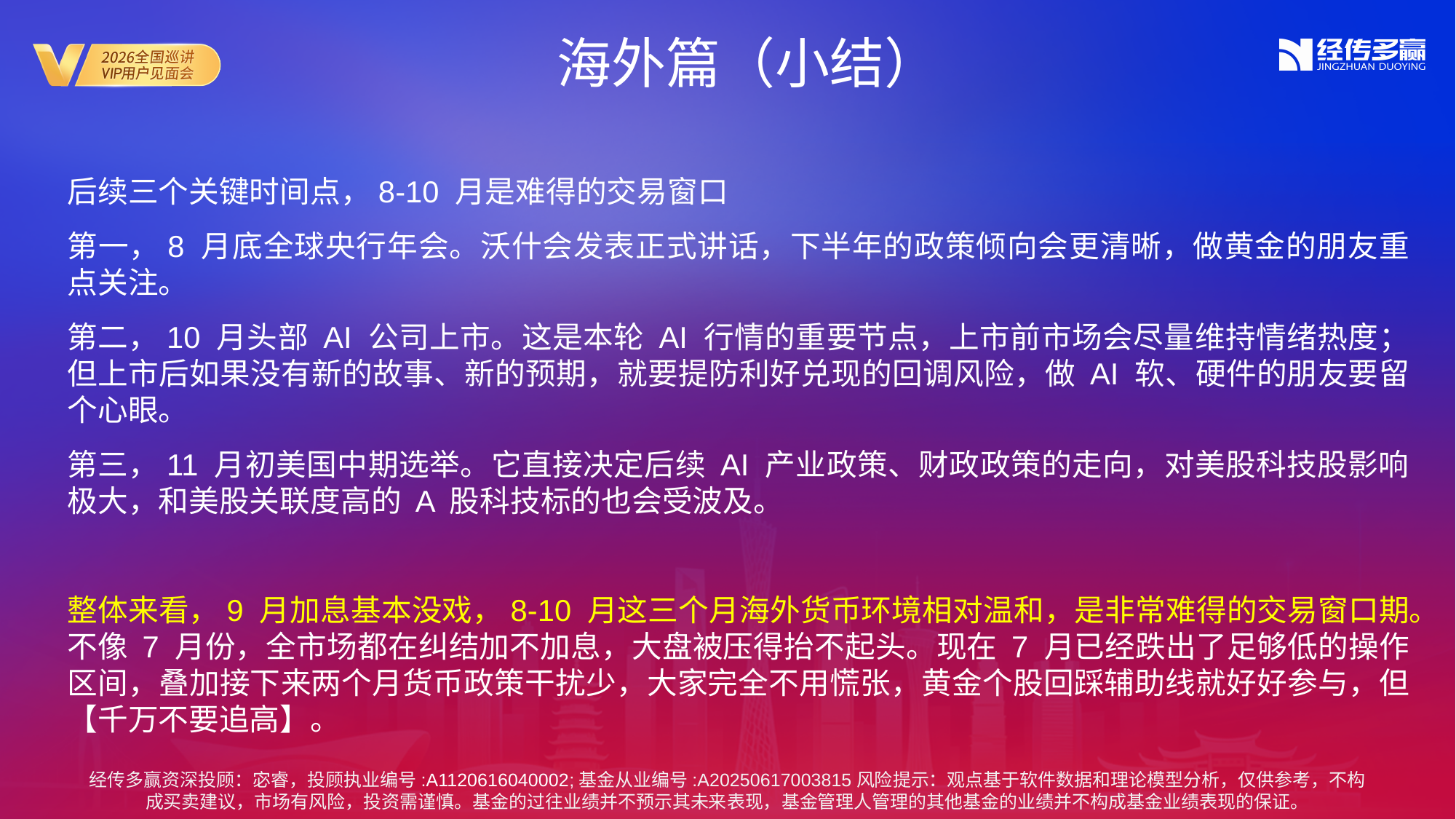

海外篇（小结）
后续三个关键时间点，8-10 月是难得的交易窗口
第一，8 月底全球央行年会。沃什会发表正式讲话，下半年的政策倾向会更清晰，做黄金的朋友重点关注。
第二，10 月头部 AI 公司上市。这是本轮 AI 行情的重要节点，上市前市场会尽量维持情绪热度；但上市后如果没有新的故事、新的预期，就要提防利好兑现的回调风险，做 AI 软、硬件的朋友要留个心眼。
第三，11 月初美国中期选举。它直接决定后续 AI 产业政策、财政政策的走向，对美股科技股影响极大，和美股关联度高的 A 股科技标的也会受波及。

整体来看，9 月加息基本没戏，8-10 月这三个月海外货币环境相对温和，是非常难得的交易窗口期。不像 7 月份，全市场都在纠结加不加息，大盘被压得抬不起头。现在 7 月已经跌出了足够低的操作区间，叠加接下来两个月货币政策干扰少，大家完全不用慌张，黄金个股回踩辅助线就好好参与，但【千万不要追高】。
经传多赢资深投顾：宓睿，投顾执业编号:A1120616040002;基金从业编号:A20250617003815风险提示：观点基于软件数据和理论模型分析，仅供参考，不构成买卖建议，市场有风险，投资需谨慎。基金的过往业绩并不预示其未来表现，基金管理人管理的其他基金的业绩并不构成基金业绩表现的保证。